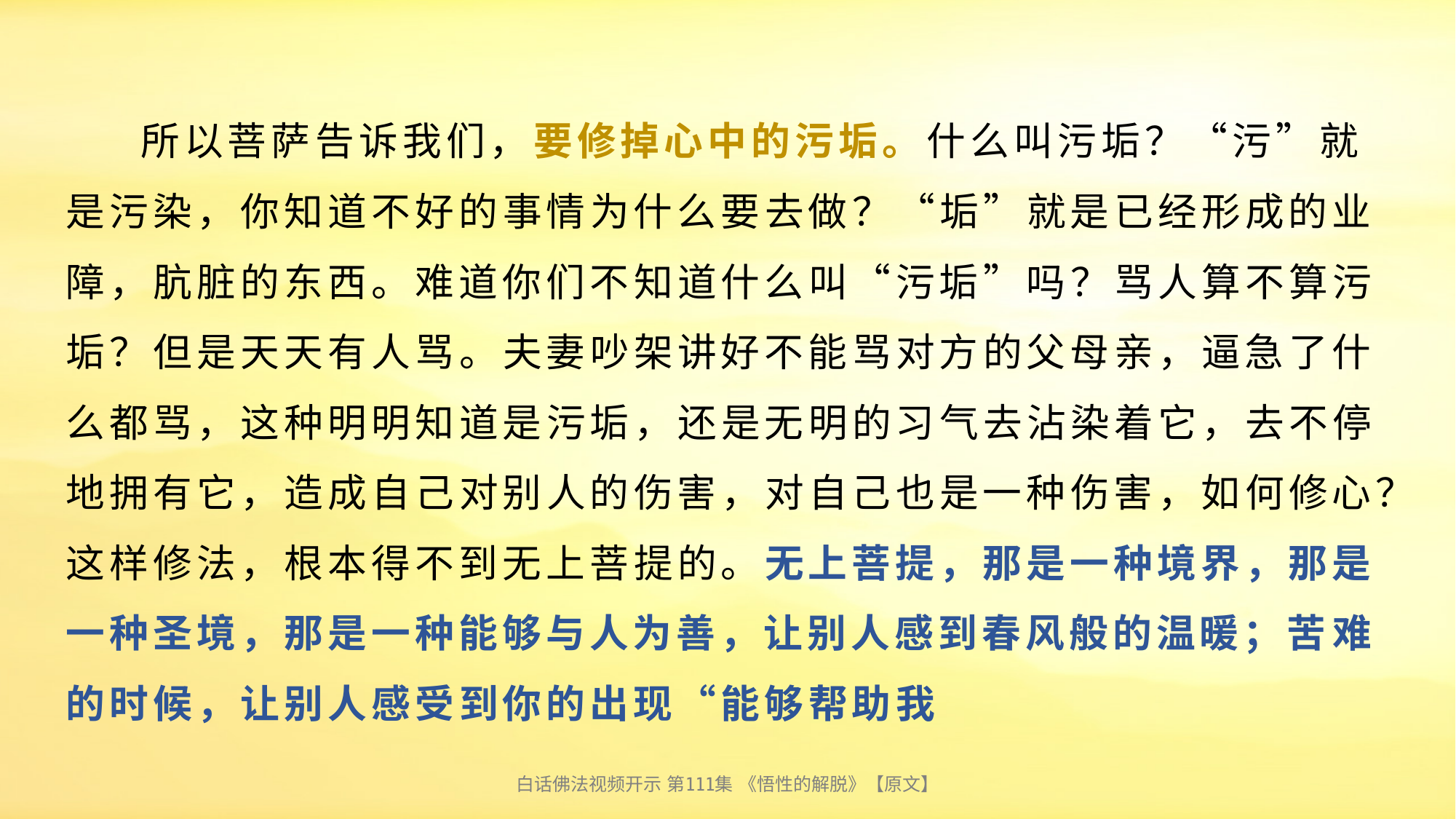

# 所以菩萨告诉我们，要修掉心中的污垢。什么叫污垢？“污”就是污染，你知道不好的事情为什么要去做？“垢”就是已经形成的业障，肮脏的东西。难道你们不知道什么叫“污垢”吗？骂人算不算污垢？但是天天有人骂。夫妻吵架讲好不能骂对方的父母亲，逼急了什么都骂，这种明明知道是污垢，还是无明的习气去沾染着它，去不停地拥有它，造成自己对别人的伤害，对自己也是一种伤害，如何修心？这样修法，根本得不到无上菩提的。无上菩提，那是一种境界，那是一种圣境，那是一种能够与人为善，让别人感到春风般的温暖；苦难的时候，让别人感受到你的出现“能够帮助我
白话佛法视频开示 第111集 《悟性的解脱》【原文】